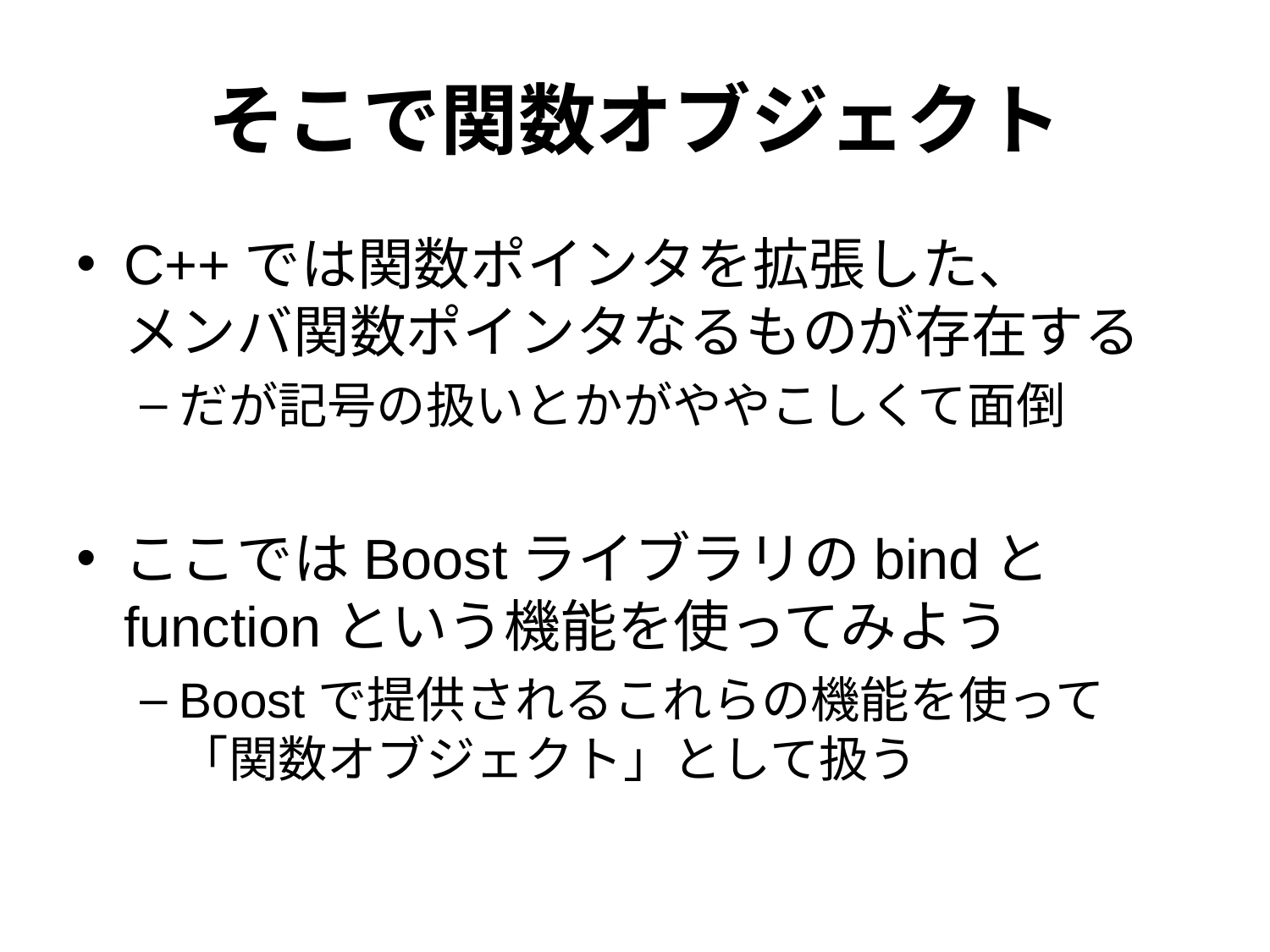

# そこで関数オブジェクト
C++では関数ポインタを拡張した、
メンバ関数ポインタなるものが存在する
だが記号の扱いとかがややこしくて面倒

ここではBoostライブラリのbindとfunctionという機能を使ってみよう
Boostで提供されるこれらの機能を使って「関数オブジェクト」として扱う